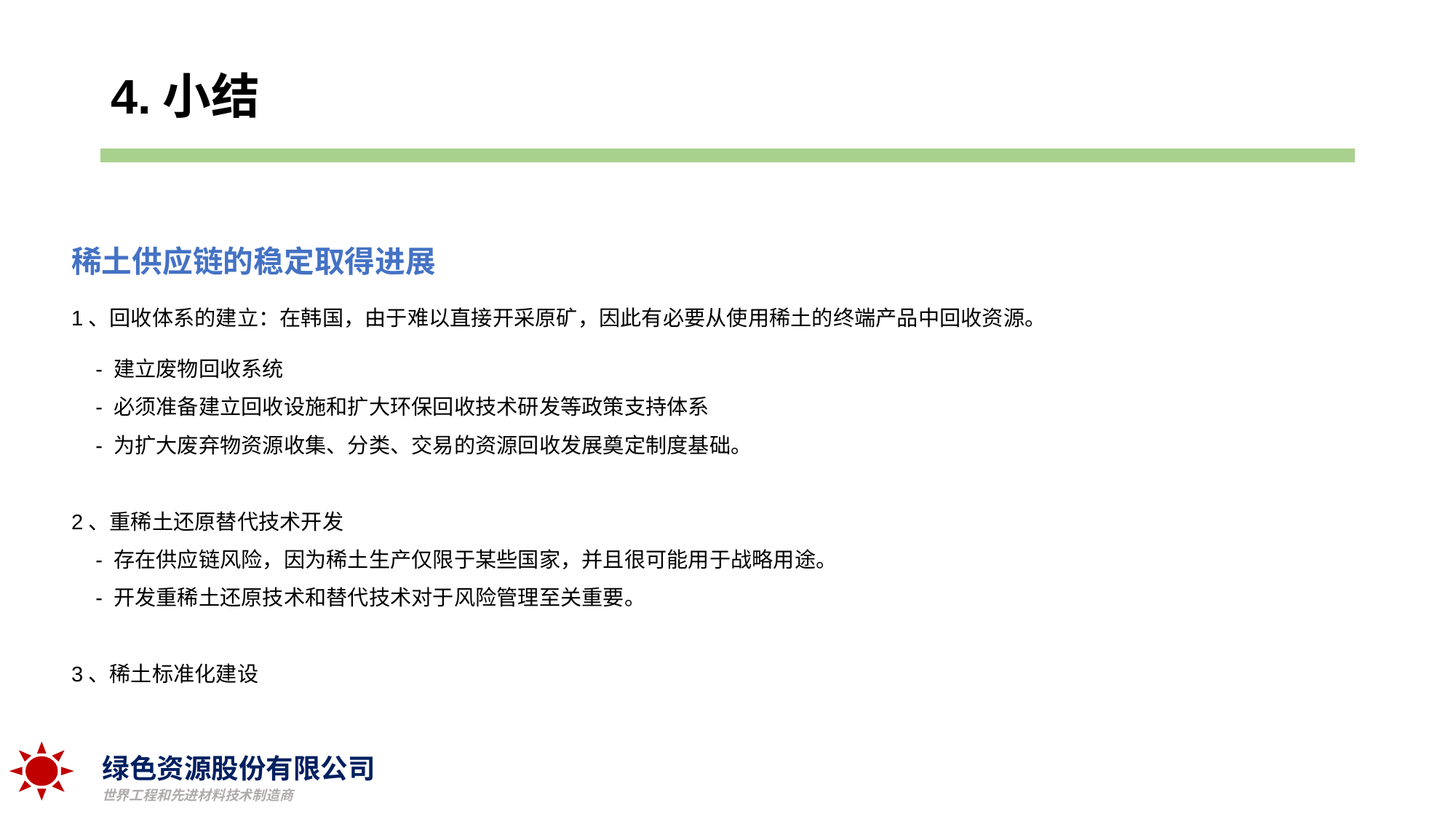

# 4.小结
|  |
| --- |
稀土供应链的稳定取得进展
1、回收体系的建立：在韩国，由于难以直接开采原矿，因此有必要从使用稀土的终端产品中回收资源。
    - 建立废物回收系统
    - 必须准备建立回收设施和扩大环保回收技术研发等政策支持体系
    - 为扩大废弃物资源收集、分类、交易的资源回收发展奠定制度基础。

2、重稀土还原替代技术开发
    - 存在供应链风险，因为稀土生产仅限于某些国家，并且很可能用于战略用途。
    - 开发重稀土还原技术和替代技术对于风险管理至关重要。

3、稀土标准化建设

绿色资源股份有限公司
世界工程和先进材料技术制造商